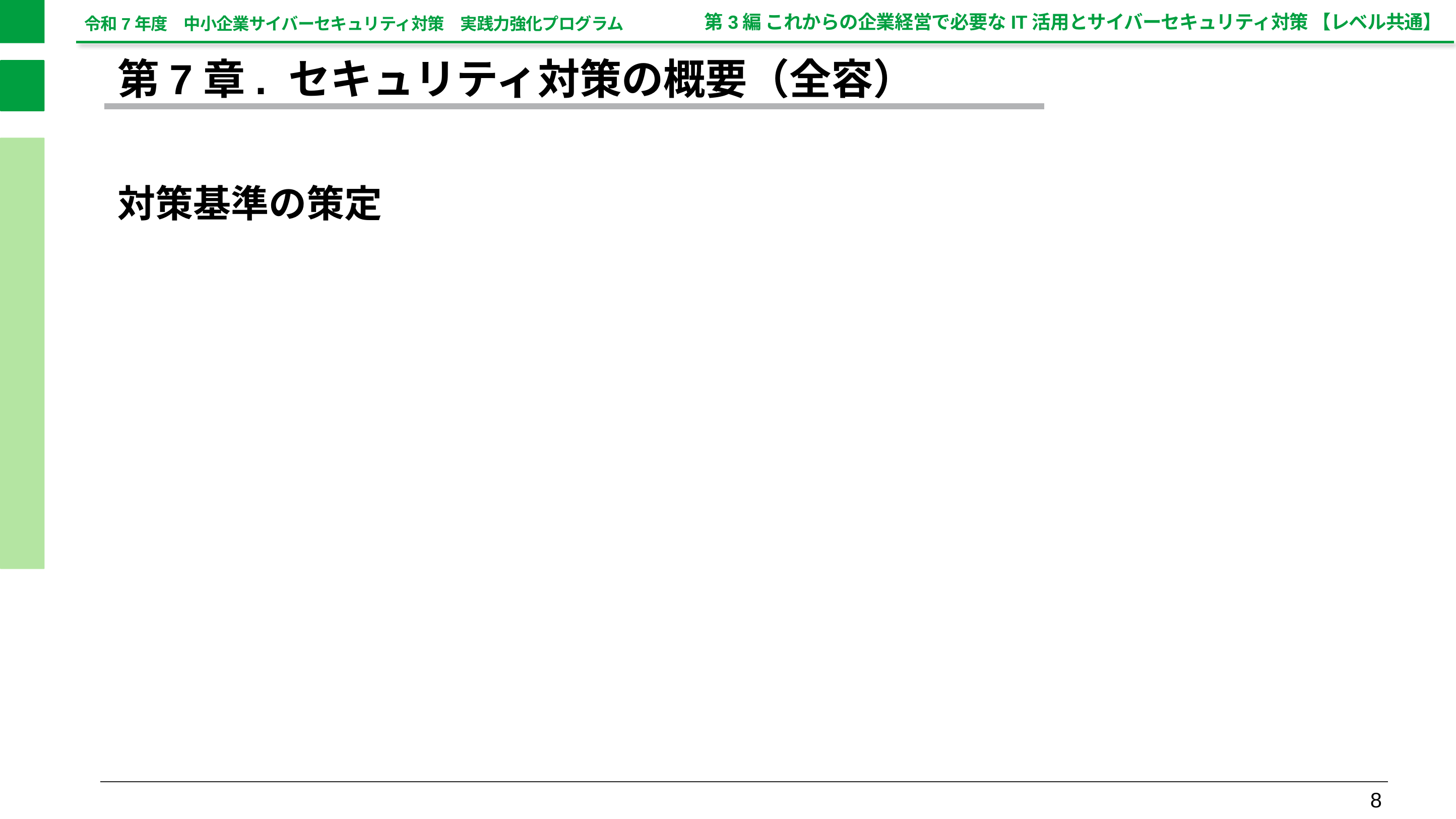

第3編 これからの企業経営で必要なIT活用とサイバーセキュリティ対策 【レベル共通】
第7章. セキュリティ対策の概要（全容）
対策基準の策定